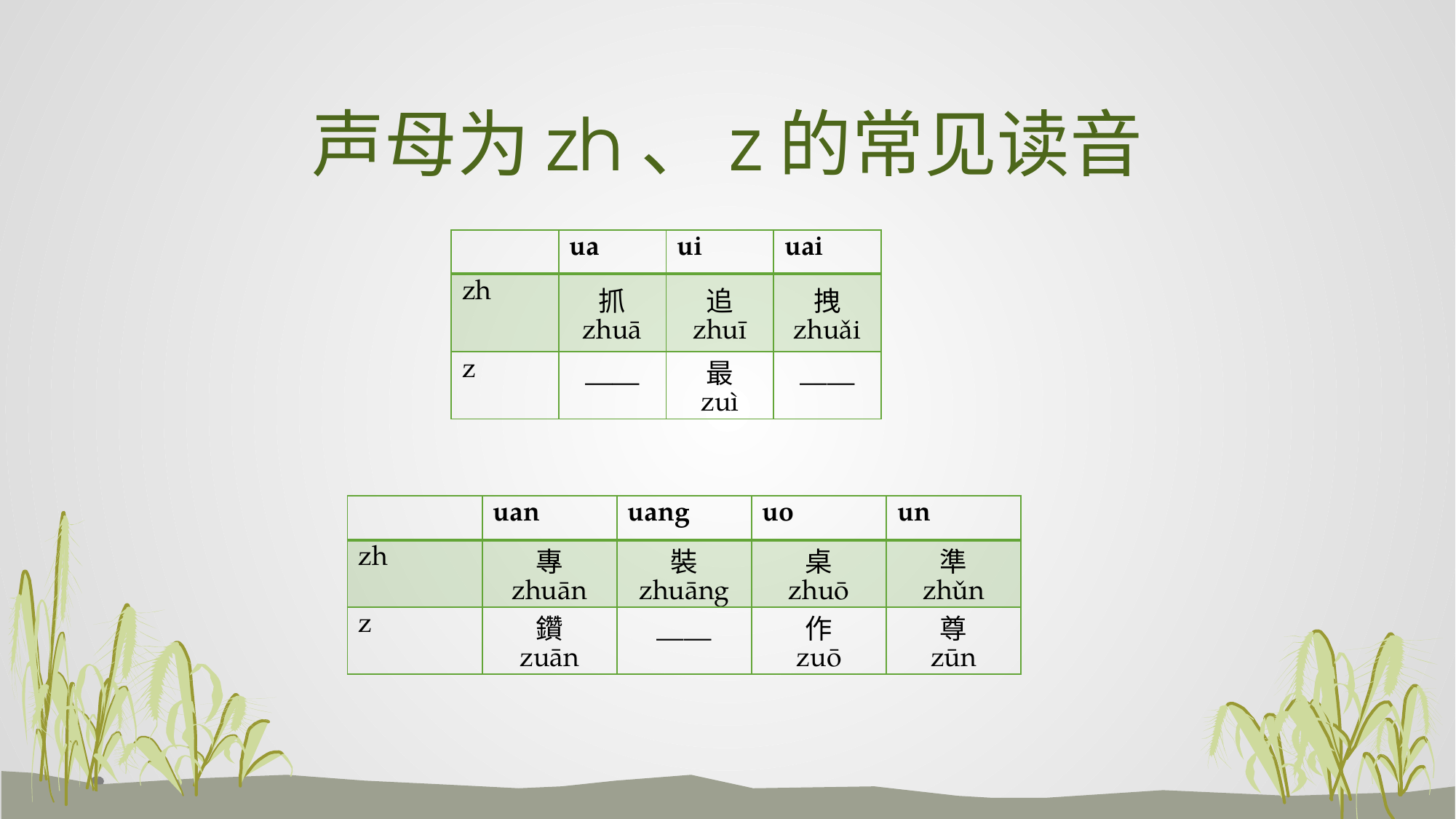

# 声母为zh、z的常见读音
|  | ua | ui | uai |
| --- | --- | --- | --- |
| zh | 抓 zhuā | 追 zhuī | 拽 zhuǎi |
| z | —— | 最 zuì | —— |
|  | uan | uang | uo | un |
| --- | --- | --- | --- | --- |
| zh | 專 zhuān | 裝 zhuāng | 桌 zhuō | 準 zhǔn |
| z | 鑽 zuān | —— | 作 zuō | 尊 zūn |